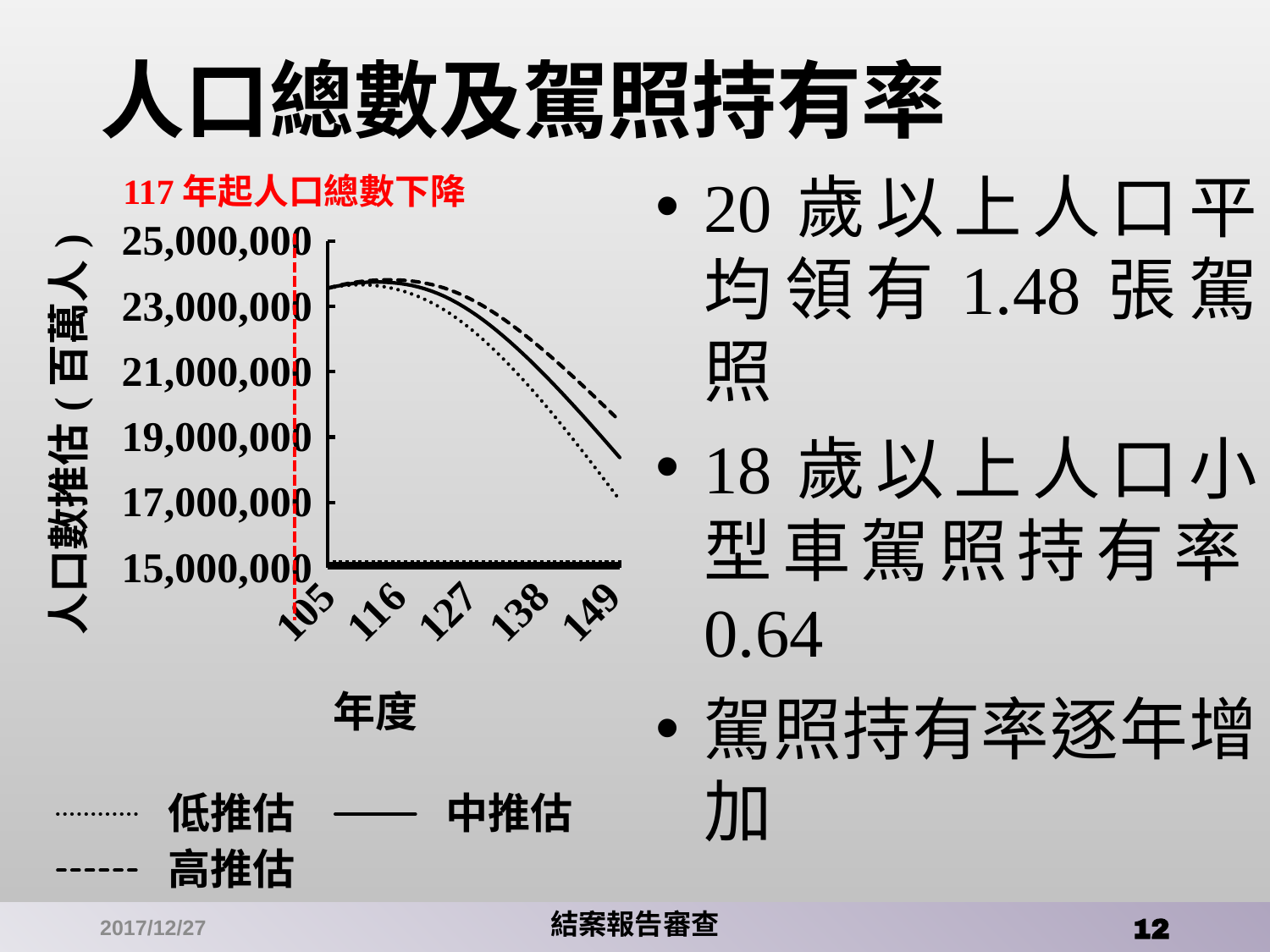

# 人口總數及駕照持有率
20歲以上人口平均領有1.48張駕照
18歲以上人口小型車駕照持有率0.64
駕照持有率逐年增加

117年起人口總數下降

### Chart

| Category |  低推估  |  中推估  |  高推估  |
|---|---|---|---|
| 105 | 23542222.0 | 23546946.0 | 23551698.0 |
| 106 | 23584180.0 | 23595450.0 | 23605616.0 |
| 107 | 23617303.0 | 23636842.0 | 23652689.0 |
| 108 | 23639906.0 | 23670490.0 | 23692526.0 |
| 109 | 23653294.0 | 23697642.0 | 23726423.0 |
| 110 | 23657856.0 | 23718526.0 | 23754731.0 |
| 111 | 23653769.0 | 23733168.0 | 23777589.0 |
| 112 | 23640507.0 | 23740796.0 | 23794063.0 |
| 113 | 23617874.0 | 23740983.0 | 23803993.0 |
| 114 | 23586431.0 | 23734246.0 | 23808259.0 |
| 115 | 23546383.0 | 23720770.0 | 23807290.0 |
| 116 | 23497944.0 | 23700312.0 | 23801021.0 |
| 117 | 23439993.0 | 23671572.0 | 23788473.0 |
| 118 | 23372116.0 | 23633725.0 | 23768803.0 |
| 119 | 23294396.0 | 23586654.0 | 23741977.0 |
| 120 | 23206711.0 | 23529898.0 | 23707514.0 |
| 121 | 23108851.0 | 23463332.0 | 23665018.0 |
| 122 | 23001101.0 | 23386951.0 | 23614249.0 |
| 123 | 22883360.0 | 23300594.0 | 23554717.0 |
| 124 | 22755187.0 | 23203430.0 | 23485302.0 |
| 125 | 22616699.0 | 23095585.0 | 23405883.0 |
| 126 | 22468747.0 | 22978189.0 | 23317633.0 |
| 127 | 22311912.0 | 22851988.0 | 23221205.0 |
| 128 | 22146442.0 | 22717259.0 | 23116759.0 |
| 129 | 21972140.0 | 22573828.0 | 23004070.0 |
| 130 | 21789287.0 | 22422060.0 | 22883320.0 |
| 131 | 21599278.0 | 22263015.0 | 22755220.0 |
| 132 | 21402625.0 | 22097291.0 | 22620416.0 |
| 133 | 21199647.0 | 21925329.0 | 22479434.0 |
| 134 | 20991106.0 | 21747966.0 | 22333104.0 |
| 135 | 20777083.0 | 21565356.0 | 22181642.0 |
| 136 | 20557117.0 | 21377056.0 | 22024604.0 |
| 137 | 20331638.0 | 21183563.0 | 21862552.0 |
| 138 | 20101206.0 | 20985544.0 | 21696225.0 |
| 139 | 19866326.0 | 20783620.0 | 21526310.0 |
| 140 | 19627238.0 | 20577993.0 | 21353002.0 |
| 141 | 19384164.0 | 20368715.0 | 21176283.0 |
| 142 | 19137524.0 | 20156208.0 | 20996635.0 |
| 143 | 18887714.0 | 19940902.0 | 20814556.0 |
| 144 | 18635015.0 | 19723025.0 | 20630298.0 |
| 145 | 18379679.0 | 19502743.0 | 20444017.0 |
| 146 | 18122181.0 | 19280425.0 | 20256045.0 |
| 147 | 17862602.0 | 19056093.0 | 20066429.0 |
| 148 | 17601228.0 | 18829985.0 | 19875455.0 |
| 149 | 17338339.0 | 18602312.0 | 19683346.0 |
| 150 | 17074248.0 | 18373304.0 | 19490320.0 |
2017/12/27
結案報告審查
12